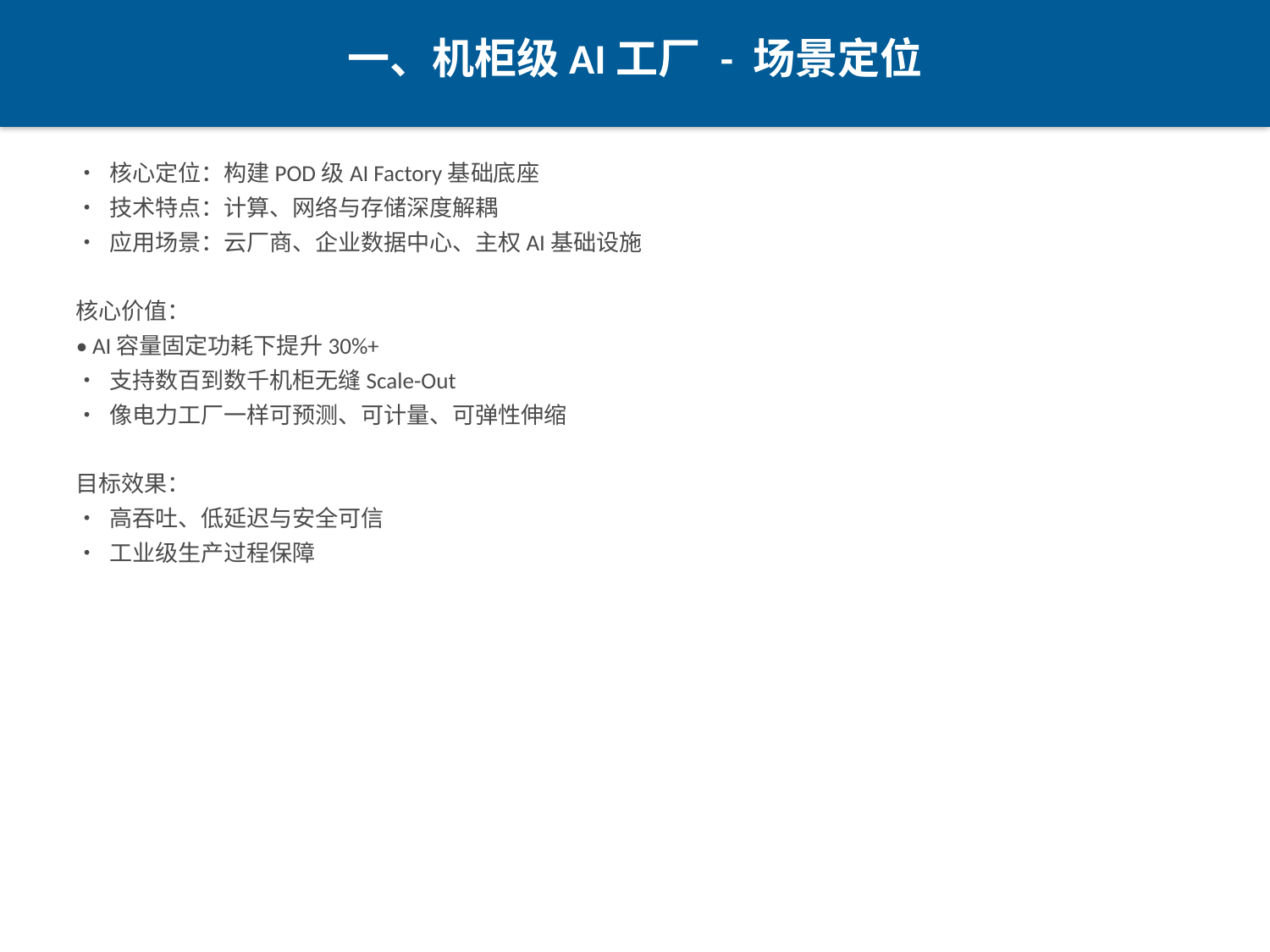

一、机柜级AI工厂 - 场景定位
• 核心定位：构建POD级AI Factory基础底座
• 技术特点：计算、网络与存储深度解耦
• 应用场景：云厂商、企业数据中心、主权AI基础设施

核心价值：
• AI容量固定功耗下提升30%+
• 支持数百到数千机柜无缝Scale-Out
• 像电力工厂一样可预测、可计量、可弹性伸缩

目标效果：
• 高吞吐、低延迟与安全可信
• 工业级生产过程保障